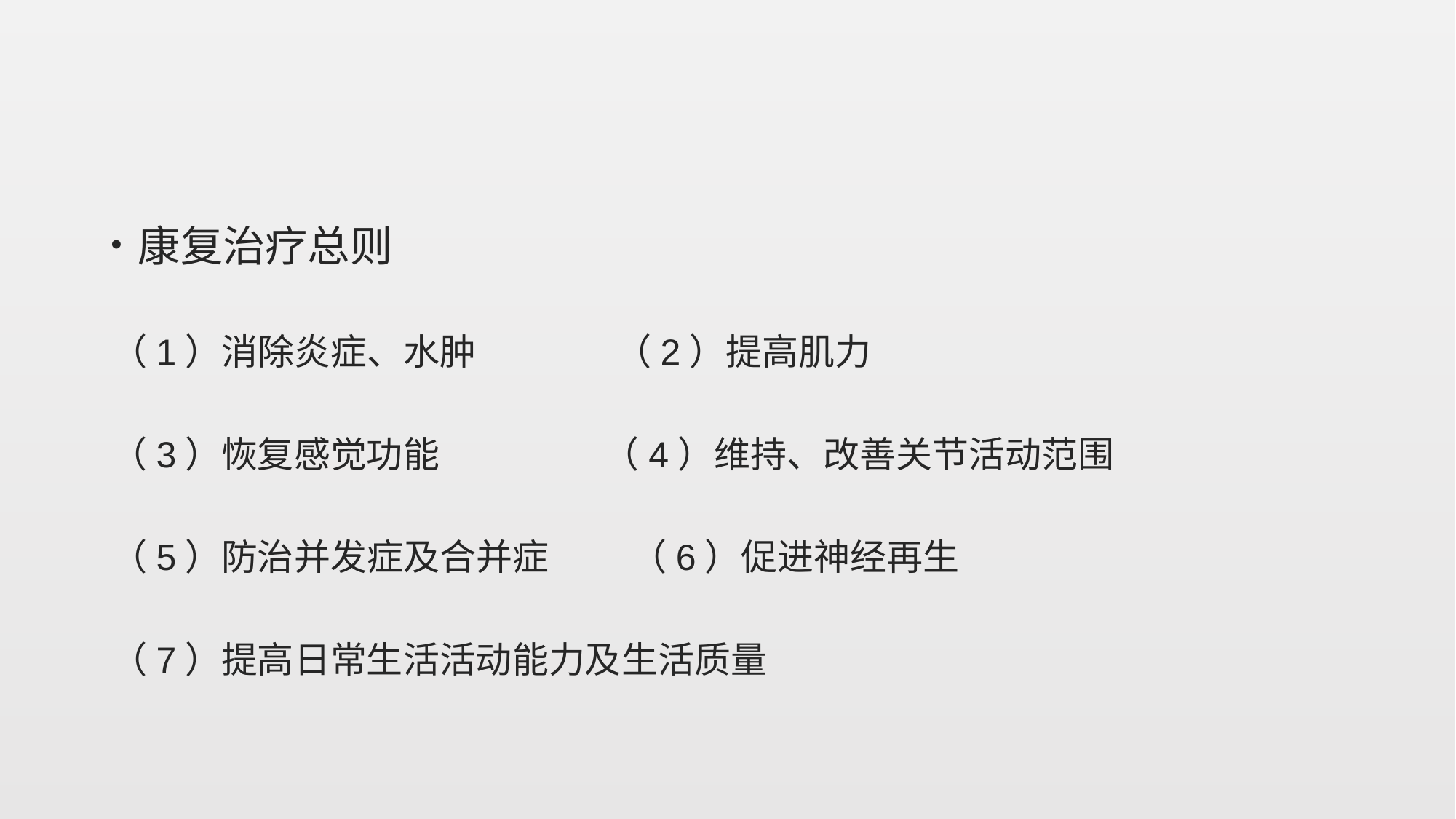

#
康复治疗总则
（1）消除炎症、水肿                 （2）提高肌力
（3）恢复感觉功能                    （4）维持、改善关节活动范围
（5）防治并发症及合并症          （6）促进神经再生
（7）提高日常生活活动能力及生活质量